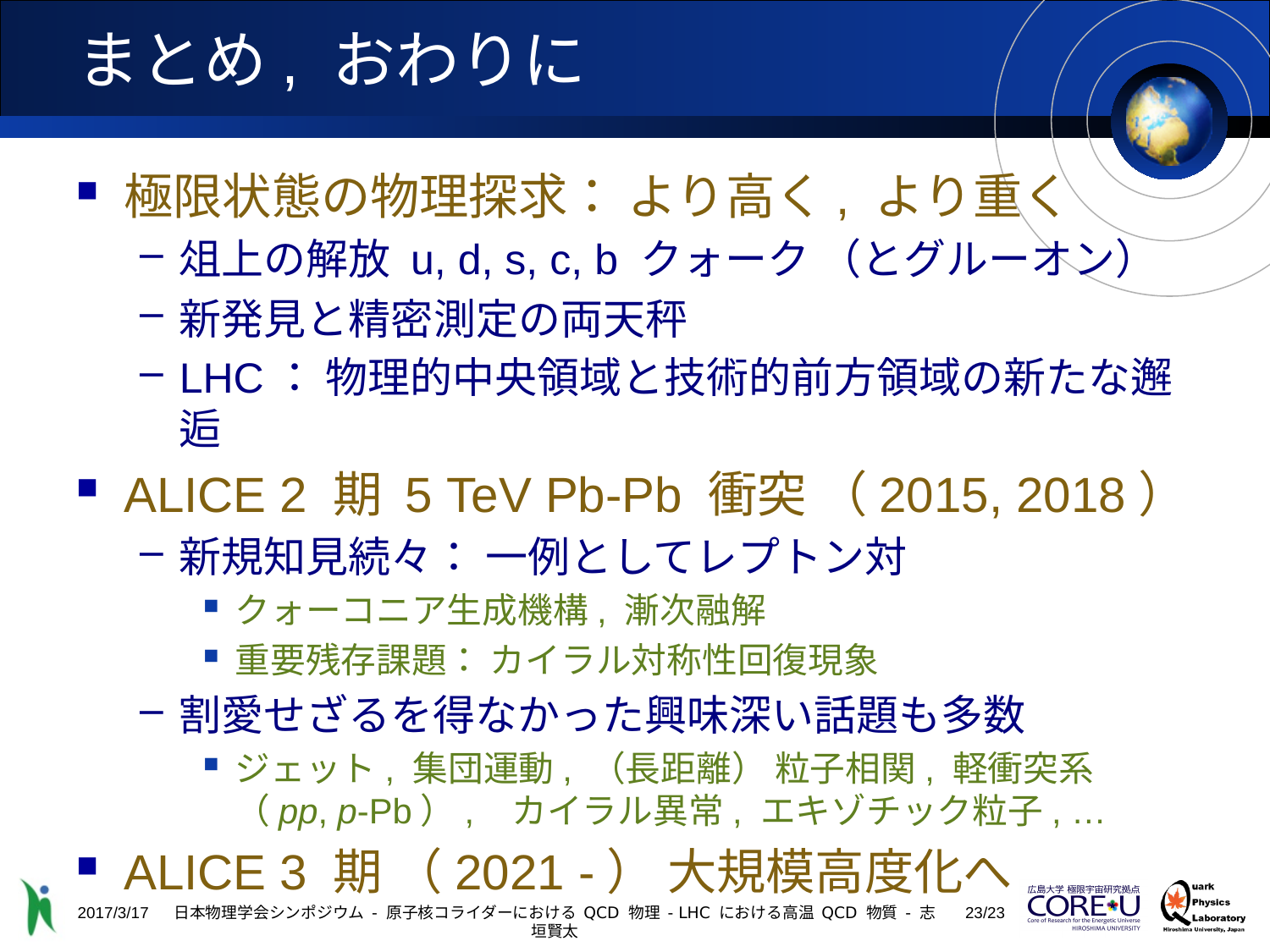

# まとめ, おわりに
極限状態の物理探求： より高く, より重く
俎上の解放 u, d, s, c, b クォーク （とグルーオン）
新発見と精密測定の両天秤
LHC： 物理的中央領域と技術的前方領域の新たな邂逅
ALICE 2 期 5 TeV Pb-Pb 衝突 （2015, 2018）
新規知見続々： 一例としてレプトン対
クォーコニア生成機構, 漸次融解
重要残存課題： カイラル対称性回復現象
割愛せざるを得なかった興味深い話題も多数
ジェット, 集団運動, （長距離） 粒子相関, 軽衝突系 （pp, p-Pb）,   カイラル異常, エキゾチック粒子, …
ALICE 3 期 （2021 -） 大規模高度化へ
2017/3/17
日本物理学会シンポジウム - 原子核コライダーにおける QCD 物理 - LHC における高温 QCD 物質 - 志垣賢太
23/23